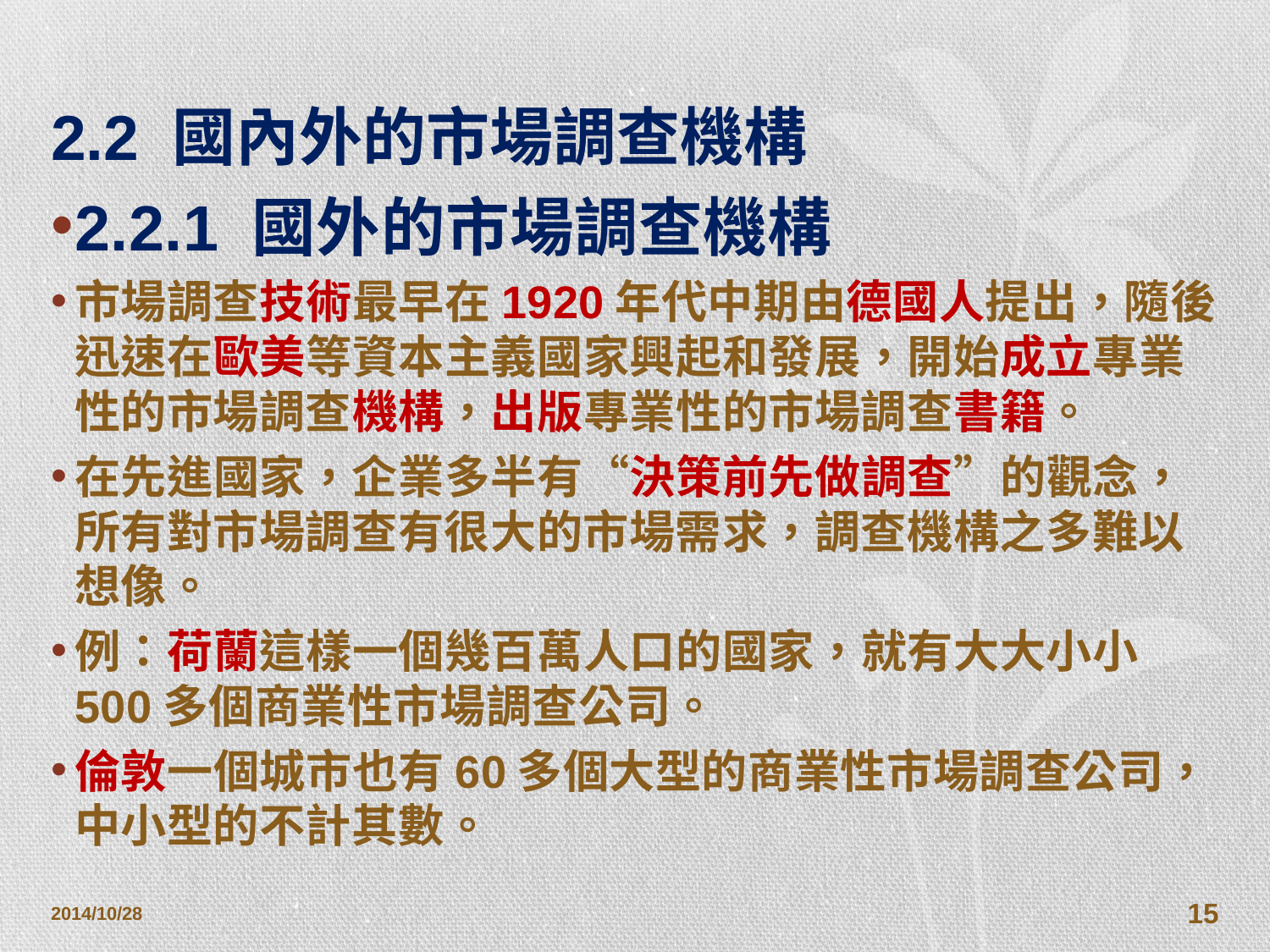

# 2.2 國內外的市場調查機構
2.2.1 國外的市場調查機構
市場調查技術最早在1920年代中期由德國人提出，隨後迅速在歐美等資本主義國家興起和發展，開始成立專業性的市場調查機構，出版專業性的市場調查書籍。
在先進國家，企業多半有“決策前先做調查”的觀念，所有對市場調查有很大的市場需求，調查機構之多難以想像。
例：荷蘭這樣一個幾百萬人口的國家，就有大大小小500多個商業性市場調查公司。
倫敦一個城市也有60多個大型的商業性市場調查公司，中小型的不計其數。

2014/10/28
15